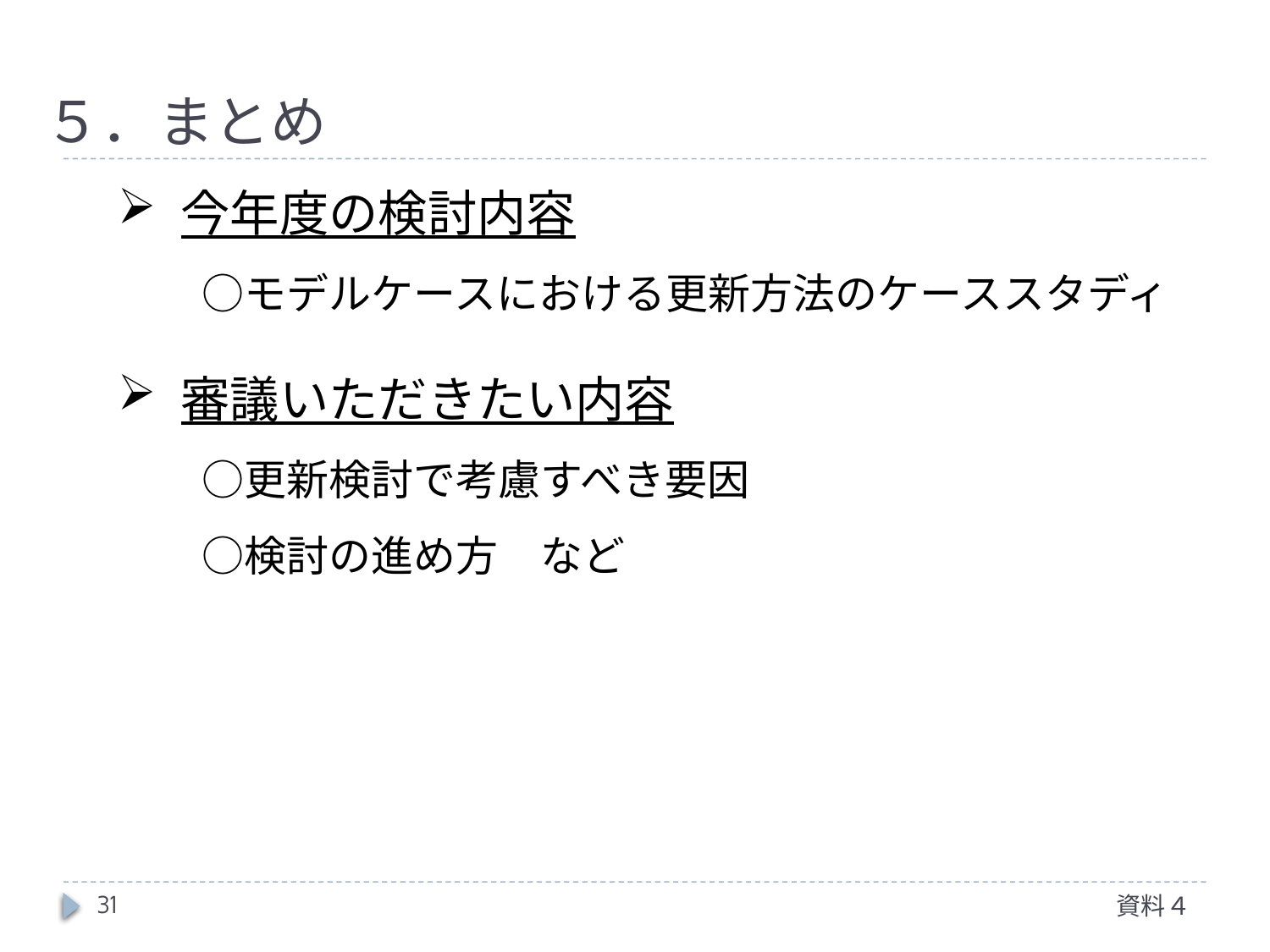

# ５．まとめ
今年度の検討内容
　　○モデルケースにおける更新方法のケーススタディ

審議いただきたい内容
　　○更新検討で考慮すべき要因
　　○検討の進め方　など
31
資料４